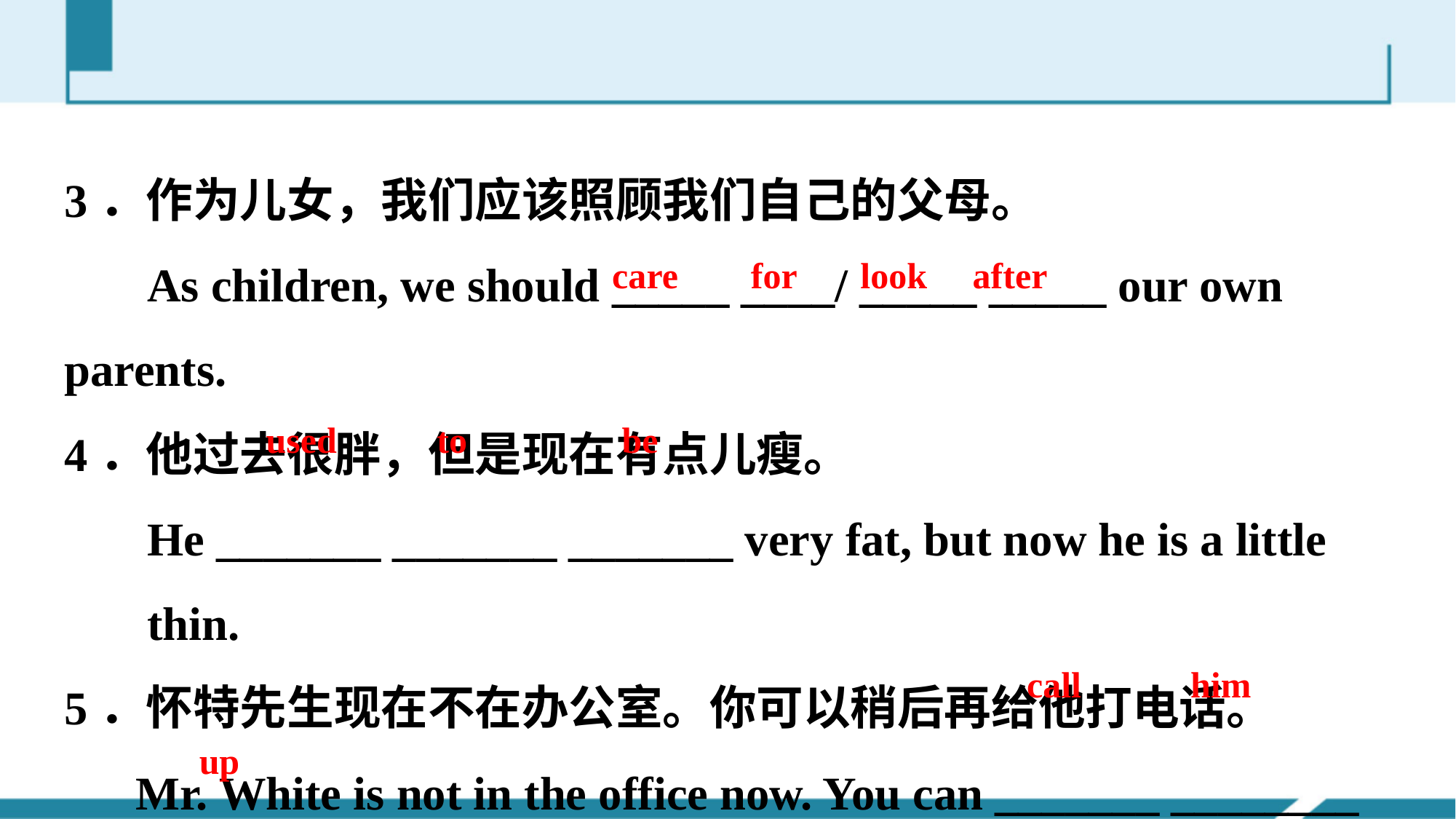

3．作为儿女，我们应该照顾我们自己的父母。
       As children, we should _____ ____/ _____ _____ our own parents.
4．他过去很胖，但是现在有点儿瘦。
       He _______ _______ _______ very fat, but now he is a little
       thin.
5．怀特先生现在不在办公室。你可以稍后再给他打电话。
      Mr. White is not in the office now. You can _______ ________
      _______ again later.
care        for       look     after
used           to                 be
 call            him
up